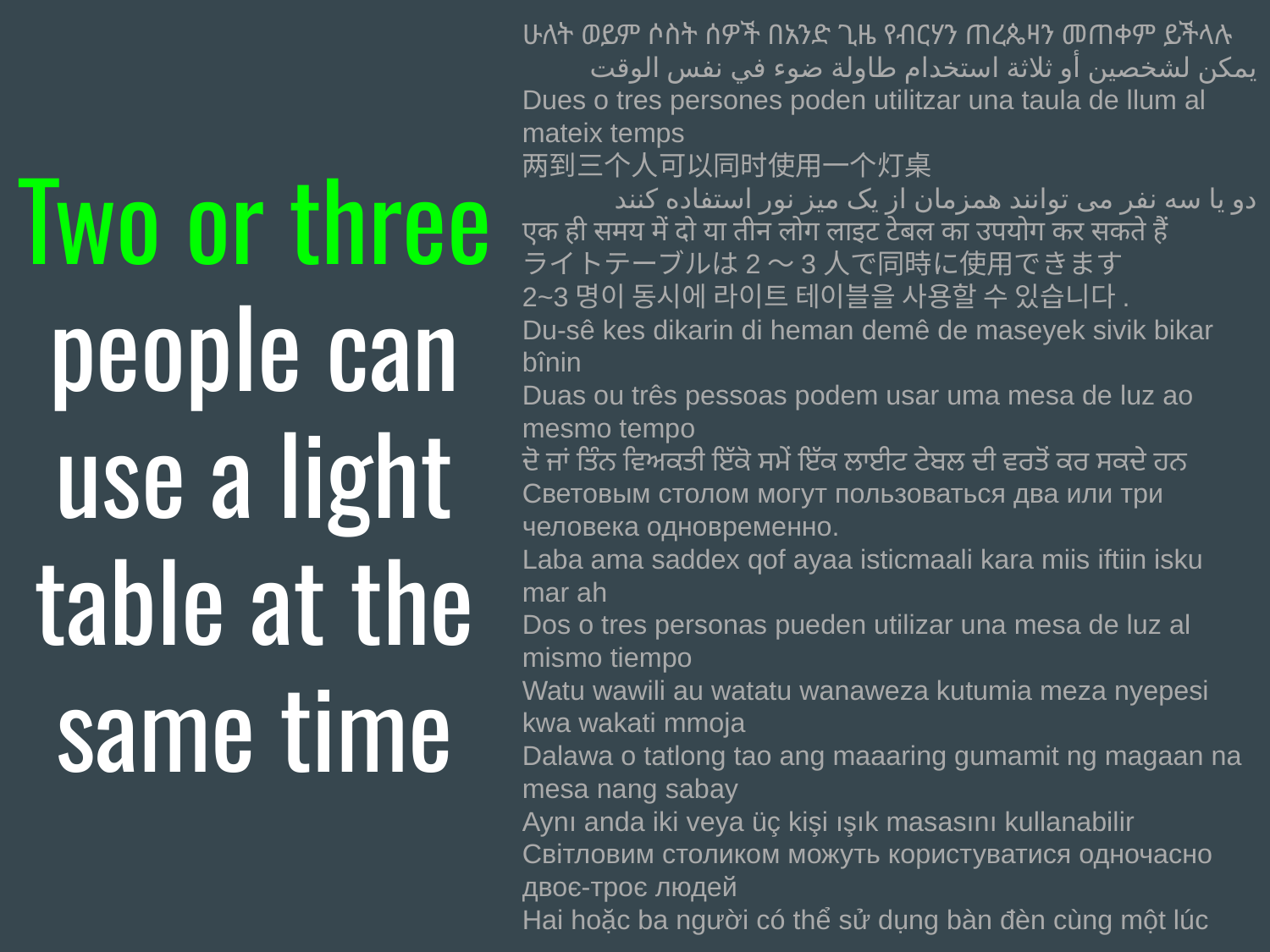

Two or three people can use a light table at the same time
ሁለት ወይም ሶስት ሰዎች በአንድ ጊዜ የብርሃን ጠረጴዛን መጠቀም ይችላሉ
يمكن لشخصين أو ثلاثة استخدام طاولة ضوء في نفس الوقت
Dues o tres persones poden utilitzar una taula de llum al mateix temps
两到三个人可以同时使用一个灯桌
دو یا سه نفر می توانند همزمان از یک میز نور استفاده کنند
एक ही समय में दो या तीन लोग लाइट टेबल का उपयोग कर सकते हैं
ライトテーブルは2～3人で同時に使用できます
2~3명이 동시에 라이트 테이블을 사용할 수 있습니다.
Du-sê kes dikarin di heman demê de maseyek sivik bikar bînin
Duas ou três pessoas podem usar uma mesa de luz ao mesmo tempo
ਦੋ ਜਾਂ ਤਿੰਨ ਵਿਅਕਤੀ ਇੱਕੋ ਸਮੇਂ ਇੱਕ ਲਾਈਟ ਟੇਬਲ ਦੀ ਵਰਤੋਂ ਕਰ ਸਕਦੇ ਹਨ
Световым столом могут пользоваться два или три человека одновременно.
Laba ama saddex qof ayaa isticmaali kara miis iftiin isku mar ah
Dos o tres personas pueden utilizar una mesa de luz al mismo tiempo
Watu wawili au watatu wanaweza kutumia meza nyepesi kwa wakati mmoja
Dalawa o tatlong tao ang maaaring gumamit ng magaan na mesa nang sabay
Aynı anda iki veya üç kişi ışık masasını kullanabilir
Світловим столиком можуть користуватися одночасно двоє-троє людей
Hai hoặc ba người có thể sử dụng bàn đèn cùng một lúc